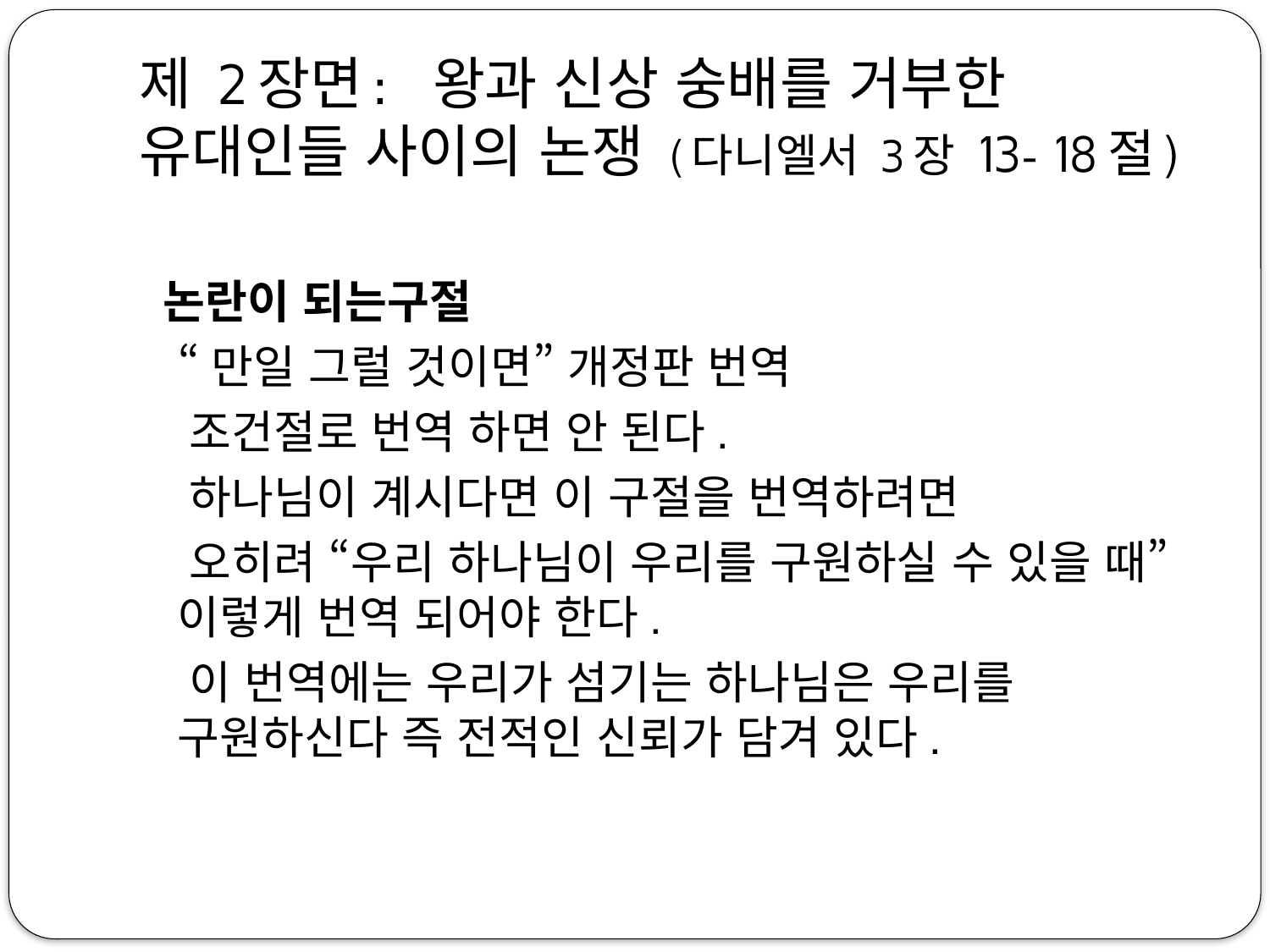

# 제 2장면:  왕과 신상 숭배를 거부한 유대인들 사이의 논쟁 (다니엘서 3장 13- 18절)

 논란이 되는구절
   “만일 그럴 것이면” 개정판 번역
   조건절로 번역 하면 안 된다.
   하나님이 계시다면 이 구절을 번역하려면
   오히려 “우리 하나님이 우리를 구원하실 수 있을 때” 이렇게 번역 되어야 한다.
   이 번역에는 우리가 섬기는 하나님은 우리를 구원하신다 즉 전적인 신뢰가 담겨 있다.